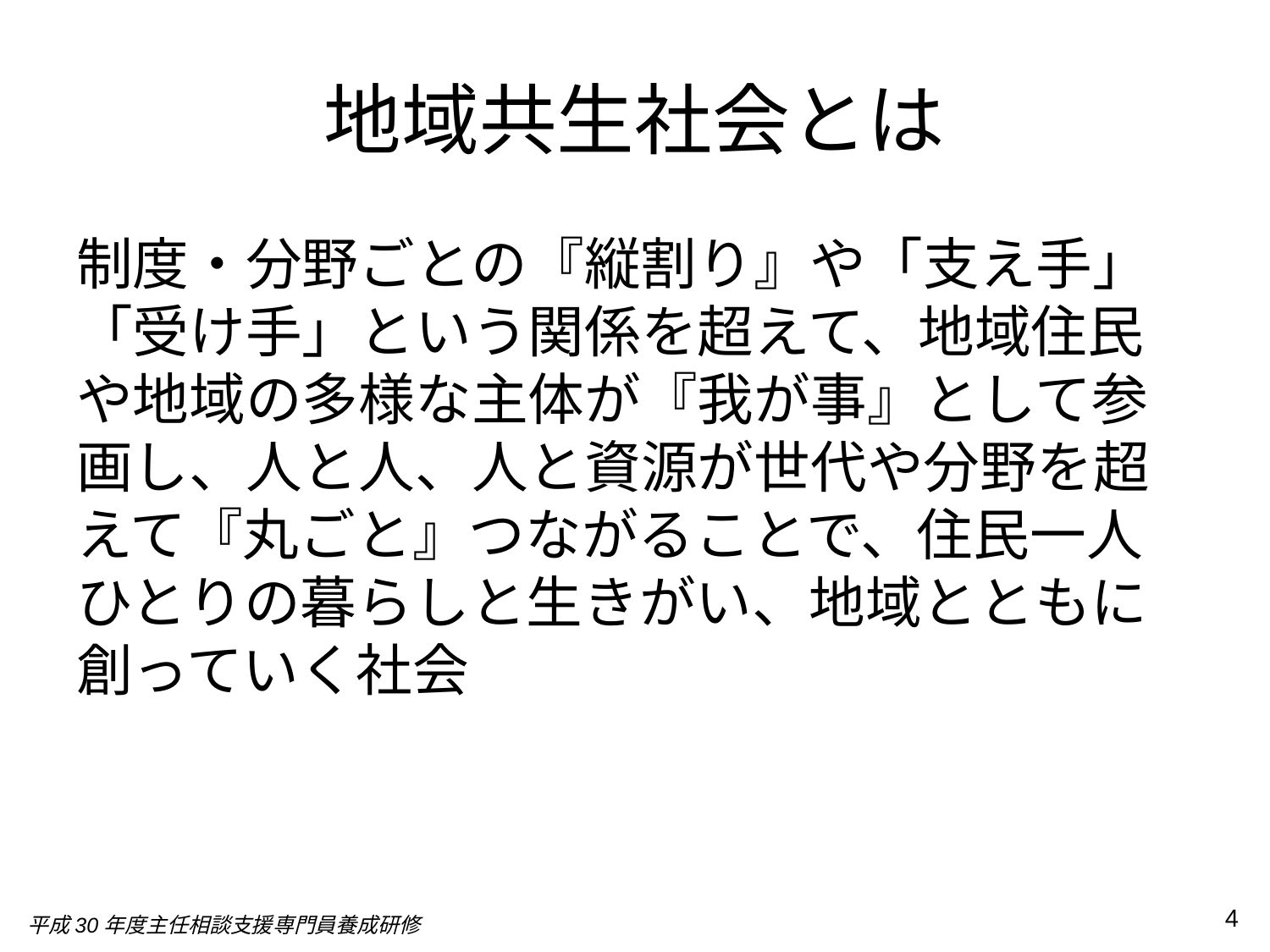

# 地域共生社会とは
制度・分野ごとの『縦割り』や「支え手」「受け手」という関係を超えて、地域住民や地域の多様な主体が『我が事』として参画し、人と人、人と資源が世代や分野を超えて『丸ごと』つながることで、住民一人ひとりの暮らしと生きがい、地域とともに創っていく社会
4
平成30年度主任相談支援専門員養成研修